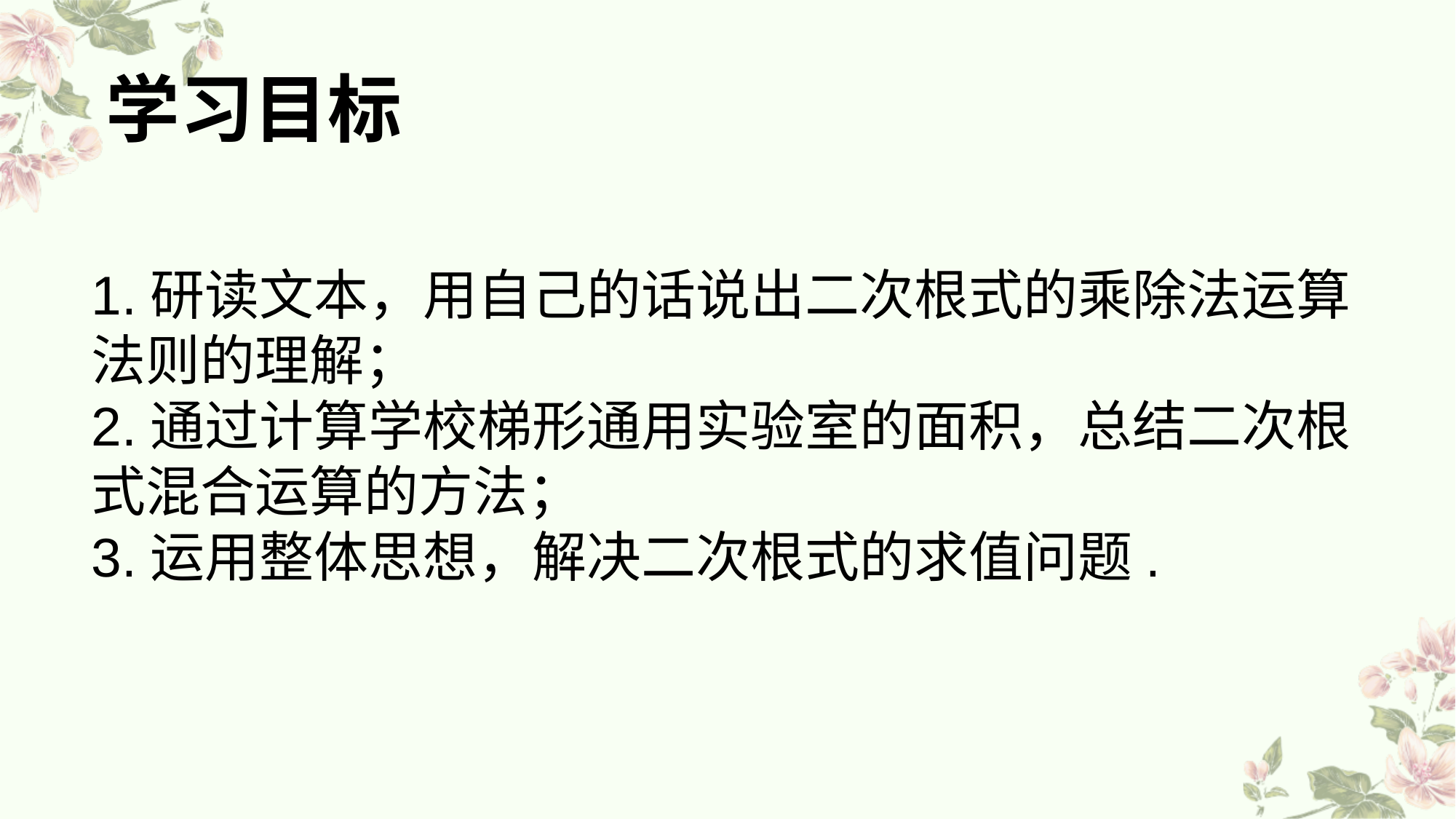

# 学习目标
1.研读文本，用自己的话说出二次根式的乘除法运算法则的理解；
2.通过计算学校梯形通用实验室的面积，总结二次根式混合运算的方法；
3.运用整体思想，解决二次根式的求值问题.